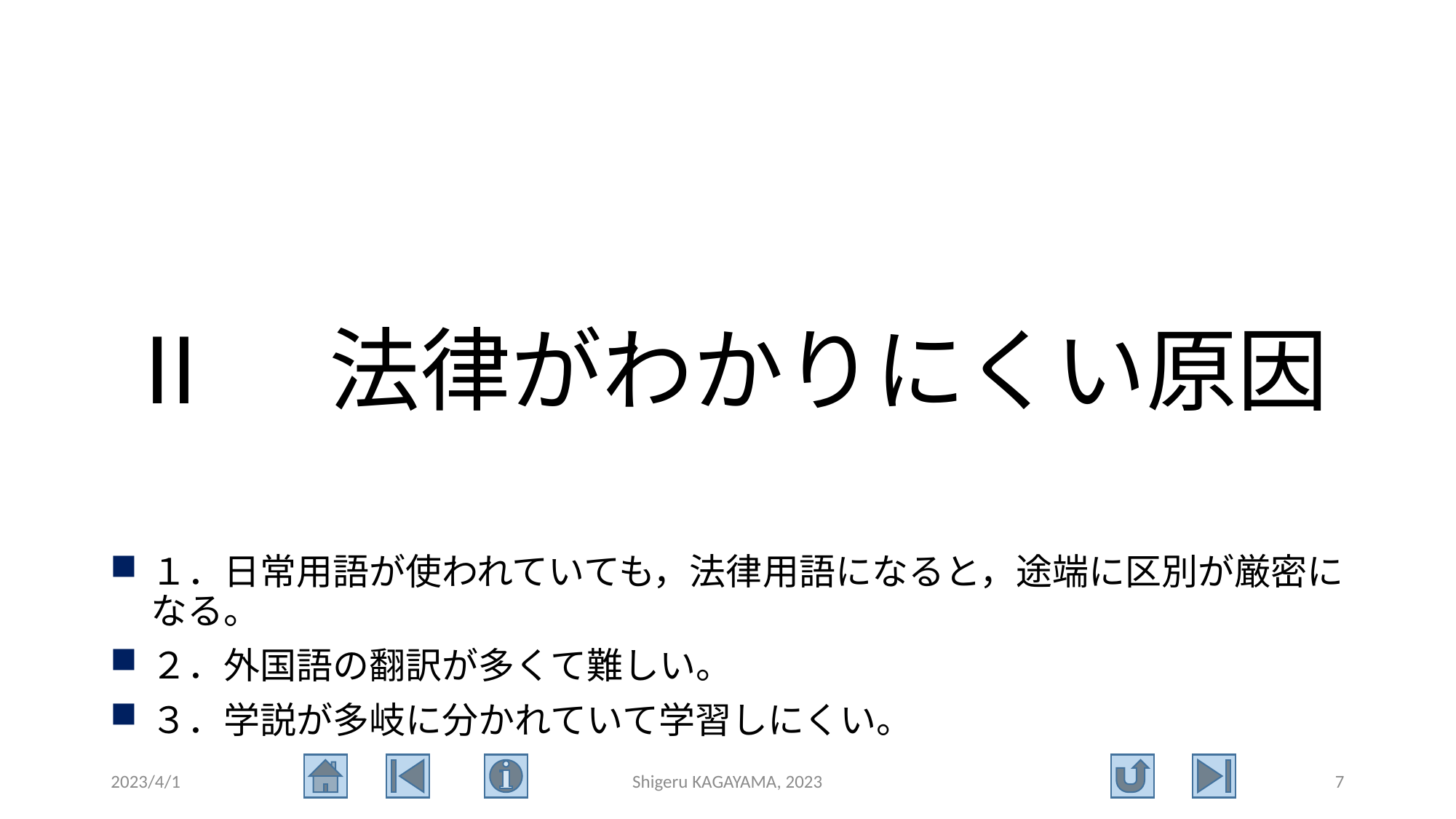

# Ⅱ　法律がわかりにくい原因
１．日常用語が使われていても，法律用語になると，途端に区別が厳密になる。
２．外国語の翻訳が多くて難しい。
３．学説が多岐に分かれていて学習しにくい。
2023/4/1
Shigeru KAGAYAMA, 2023
7